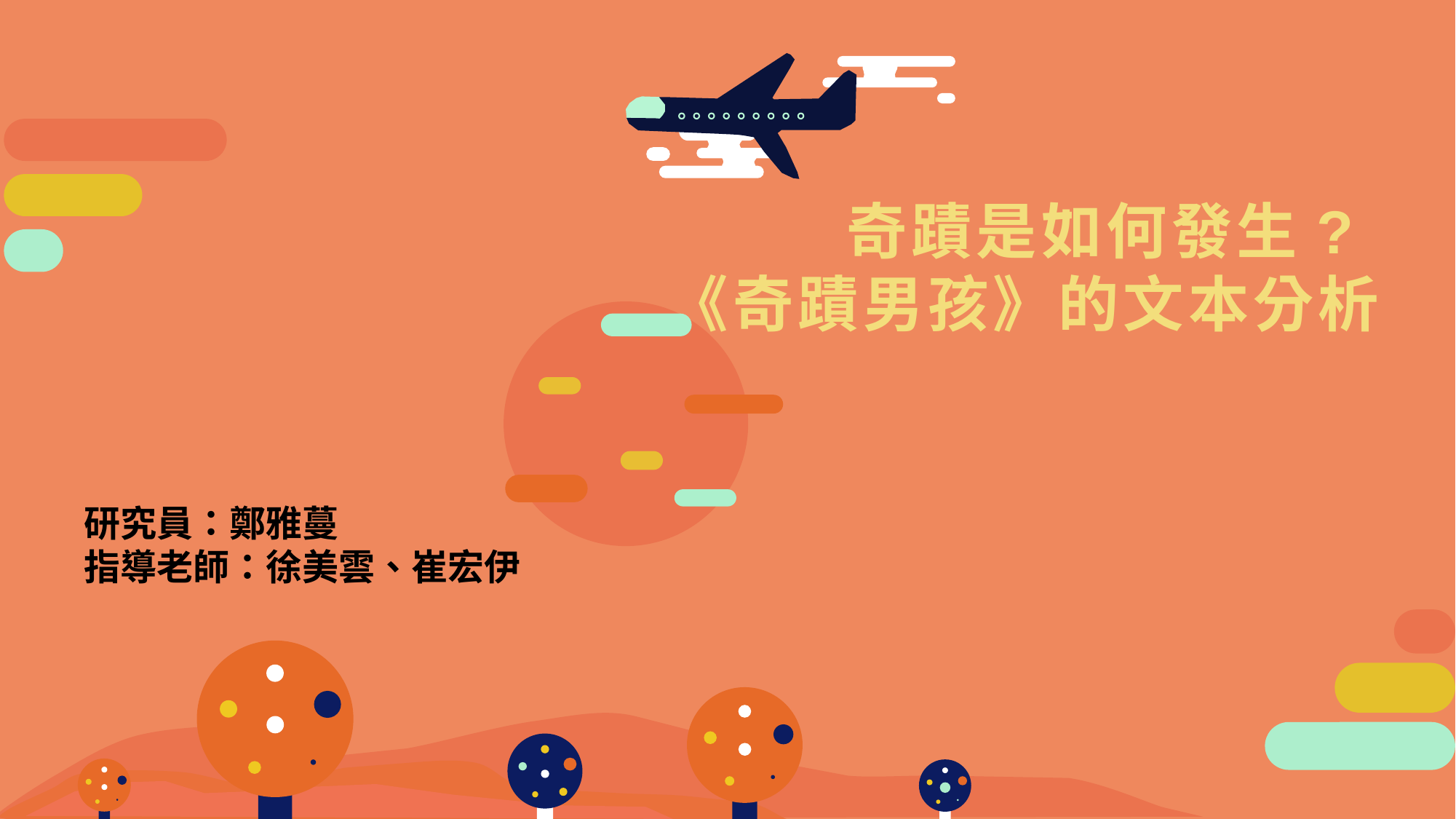

奇蹟是如何發生?
《奇蹟男孩》的文本分析

研究員：鄭雅蔓
指導老師：徐美雲、崔宏伊